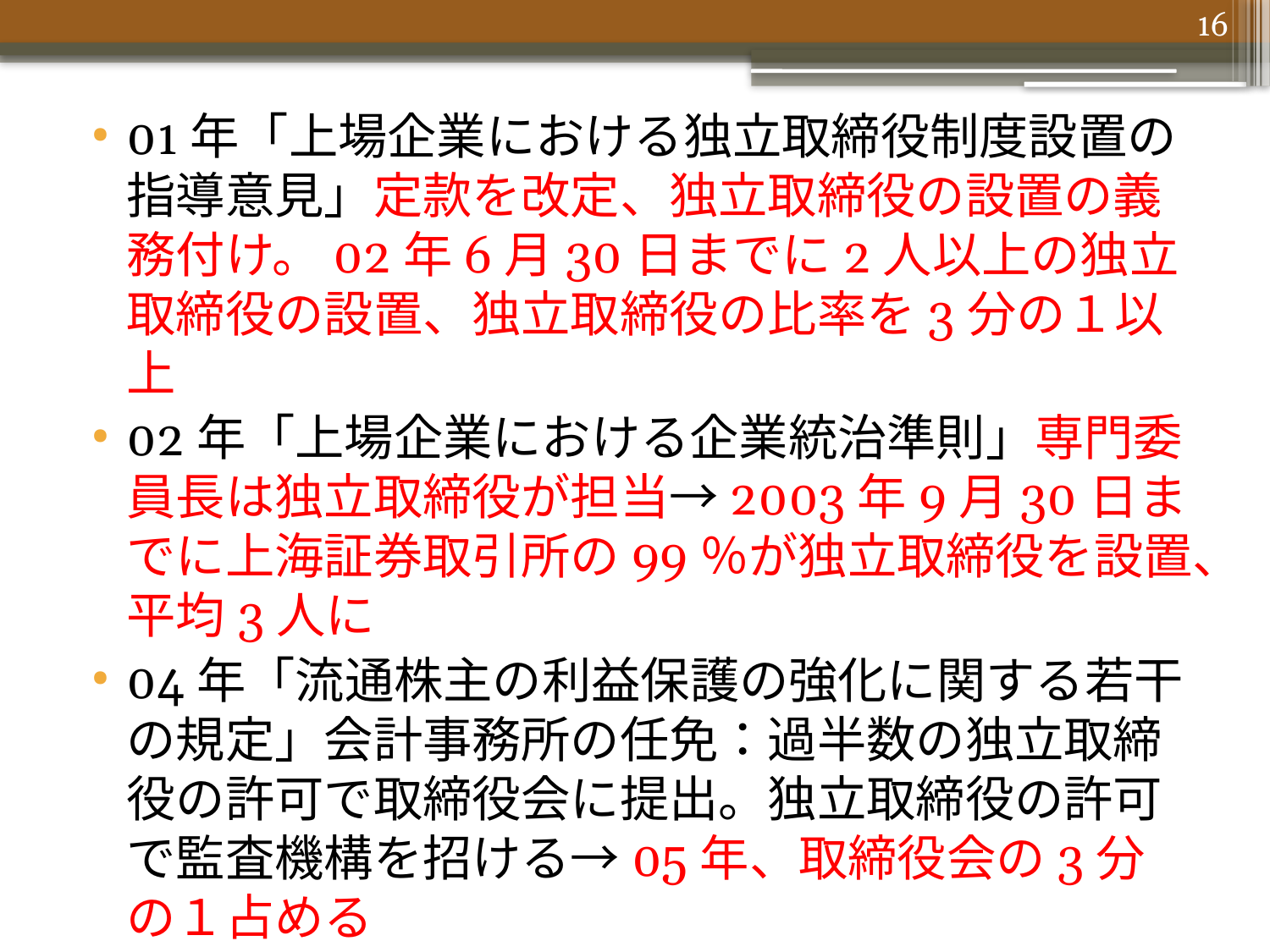

16
01年「上場企業における独立取締役制度設置の指導意見」定款を改定、独立取締役の設置の義務付け。02年6月30日までに2人以上の独立取締役の設置、独立取締役の比率を3分の１以上
02年「上場企業における企業統治準則」専門委員長は独立取締役が担当→2003年9月30日までに上海証券取引所の99％が独立取締役を設置、平均3人に
04年「流通株主の利益保護の強化に関する若干の規定」会計事務所の任免：過半数の独立取締役の許可で取締役会に提出。独立取締役の許可で監査機構を招ける→05年、取締役会の3分の１占める

05年、公司法改正、公司法により義務付け
05年、「上場企業におけるストックオプションに関する管理方法」、「独立取締役のみストックオプションに含まれるべきではない」と記載。→05年6月末日、上海・深せん証券取引所の独立取締役の平均が取締役の3割に